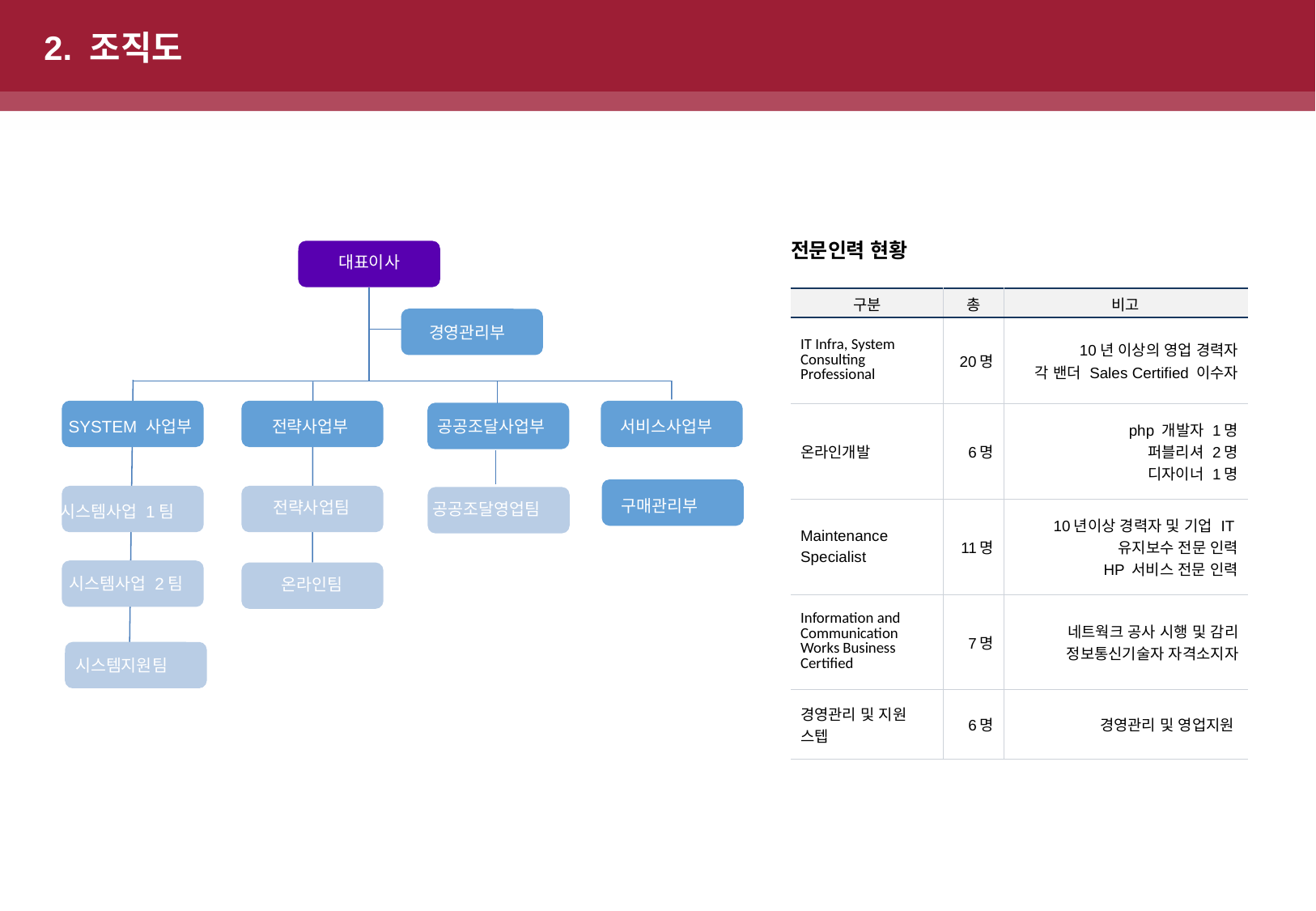

2. 조직도
전문인력 현황

대표이사
| 구분 | 총 | 비고 |
| --- | --- | --- |
| IT Infra, System Consulting Professional | 20명 | 10년 이상의 영업 경력자 각 밴더 Sales Certified 이수자 |
| 온라인개발 | 6명 | php 개발자 1명 퍼블리셔 2명 디자이너 1명 |
| Maintenance Specialist | 11명 | 10년이상 경력자 및 기업 IT 유지보수 전문 인력 HP 서비스 전문 인력 |
| Information and Communication Works Business Certified | 7명 | 네트웍크 공사 시행 및 감리 정보통신기술자 자격소지자 |
| 경영관리 및 지원 스텝 | 6명 | 경영관리 및 영업지원 |

경영관리부

공공조달사업부
SYSTEM 사업부
전략사업부
서비스사업부

구매관리부
전략사업팀
공공조달영업팀
시스템사업 1팀

시스템사업 2팀
온라인팀

시스템지원팀